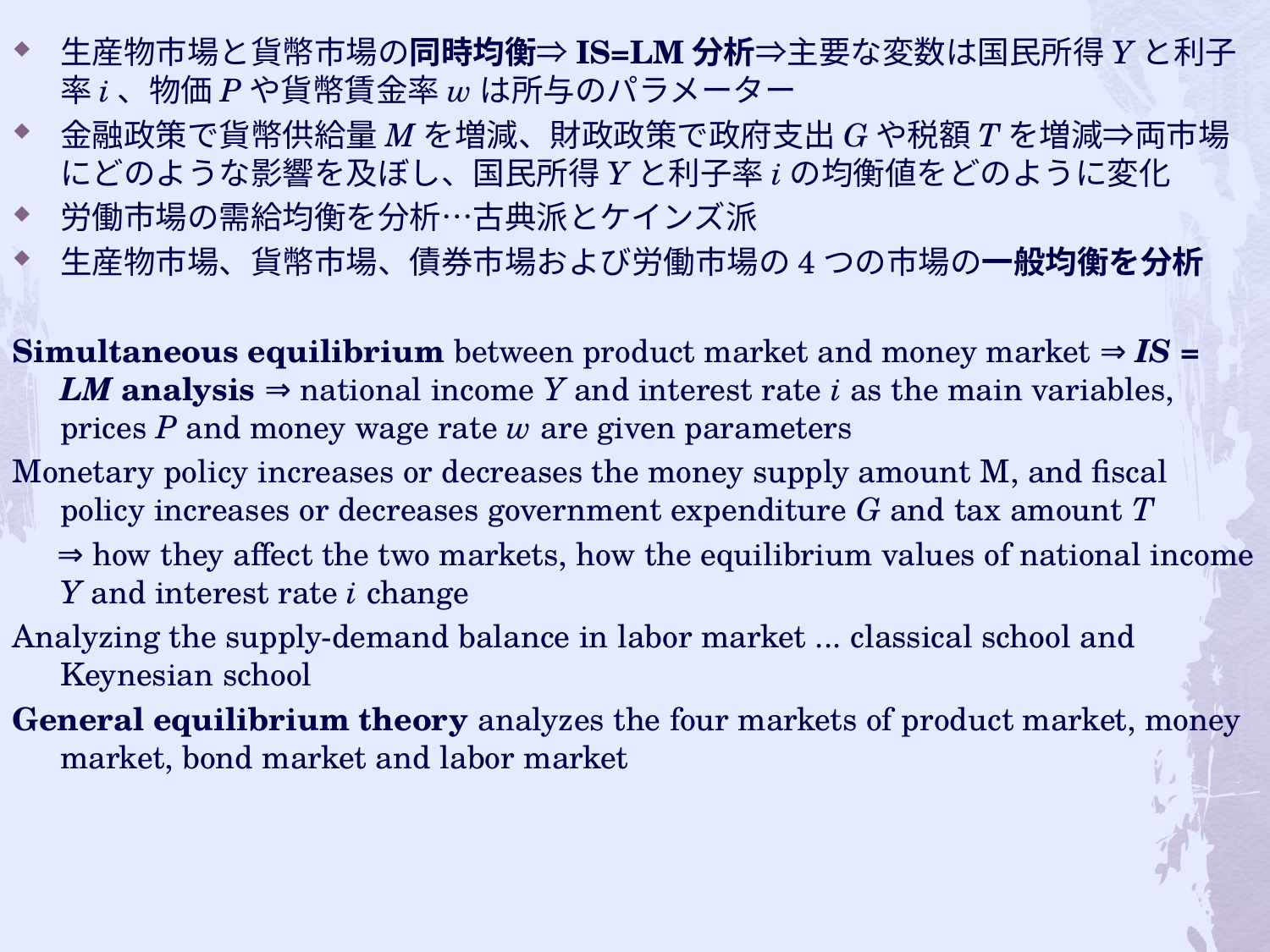

生産物市場と貨幣市場の同時均衡⇒IS=LM分析⇒主要な変数は国民所得Yと利子率i、物価Pや貨幣賃金率wは所与のパラメーター
金融政策で貨幣供給量Mを増減、財政政策で政府支出Gや税額Tを増減⇒両市場にどのような影響を及ぼし、国民所得Yと利子率iの均衡値をどのように変化
労働市場の需給均衡を分析…古典派とケインズ派
生産物市場、貨幣市場、債券市場および労働市場の4つの市場の一般均衡を分析

Simultaneous equilibrium between product market and money market ⇒ IS = LM analysis ⇒ national income Y and interest rate i as the main variables, prices P and money wage rate w are given parameters
Monetary policy increases or decreases the money supply amount M, and fiscal policy increases or decreases government expenditure G and tax amount T
     ⇒ how they affect the two markets, how the equilibrium values of national income Y and interest rate i change
Analyzing the supply-demand balance in labor market ... classical school and Keynesian school
General equilibrium theory analyzes the four markets of product market, money market, bond market and labor market

#